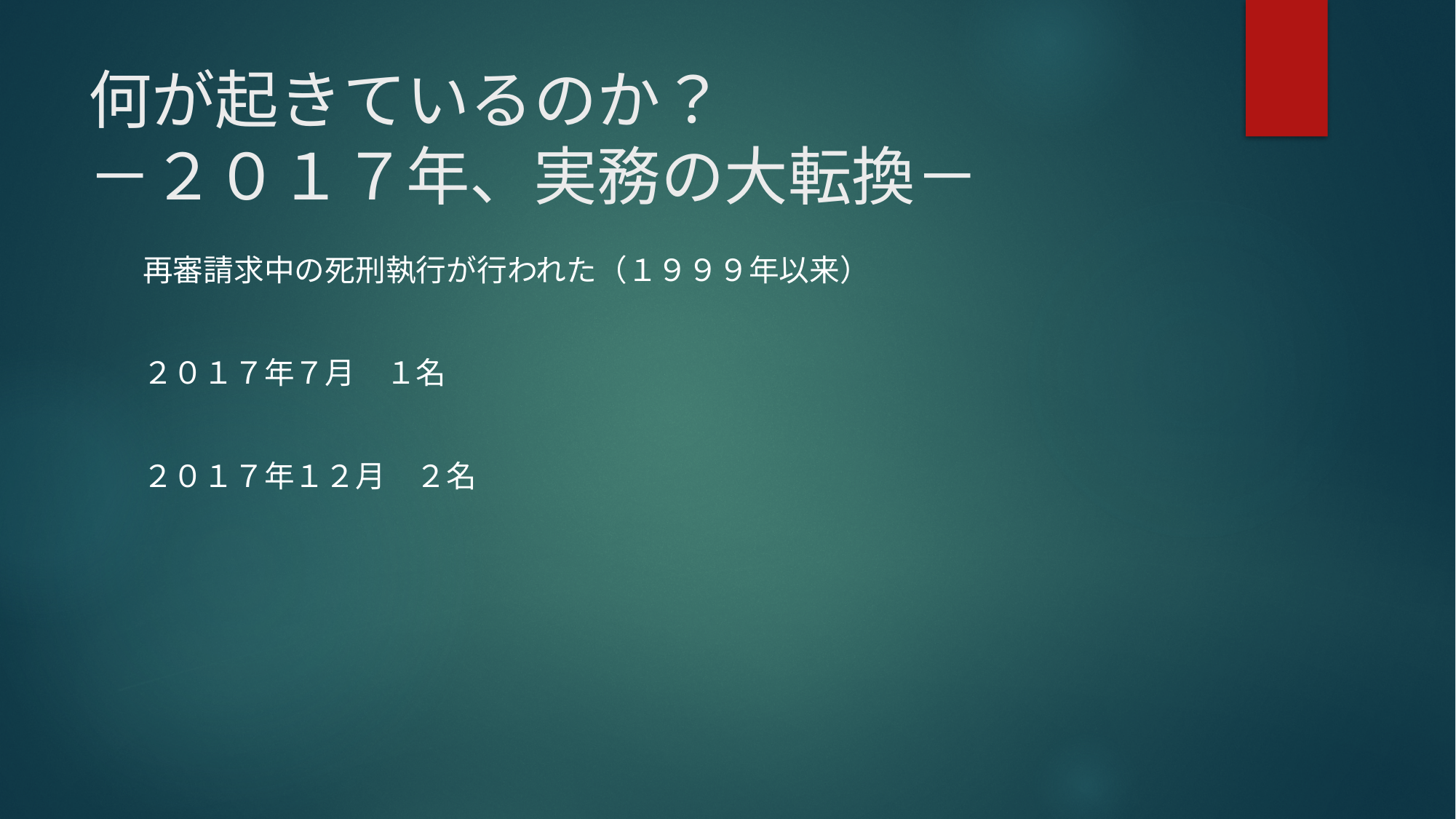

# 何が起きているのか？ －２０１７年、実務の大転換－
再審請求中の死刑執行が行われた（１９９９年以来）

２０１７年７月　１名

２０１７年１２月　２名